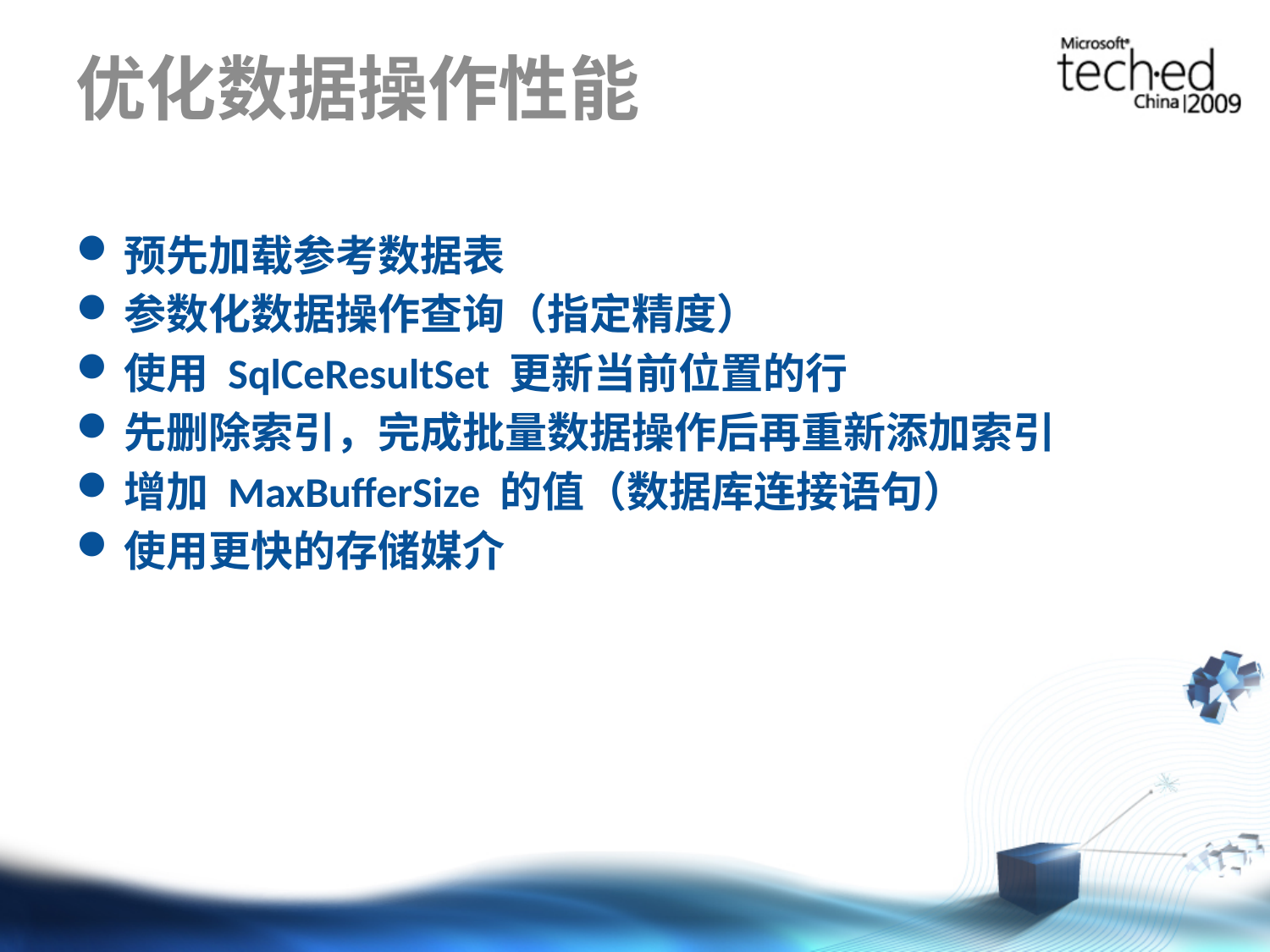

# 优化数据操作性能
预先加载参考数据表
参数化数据操作查询（指定精度）
使用 SqlCeResultSet 更新当前位置的行
先删除索引，完成批量数据操作后再重新添加索引
增加 MaxBufferSize 的值（数据库连接语句）
使用更快的存储媒介